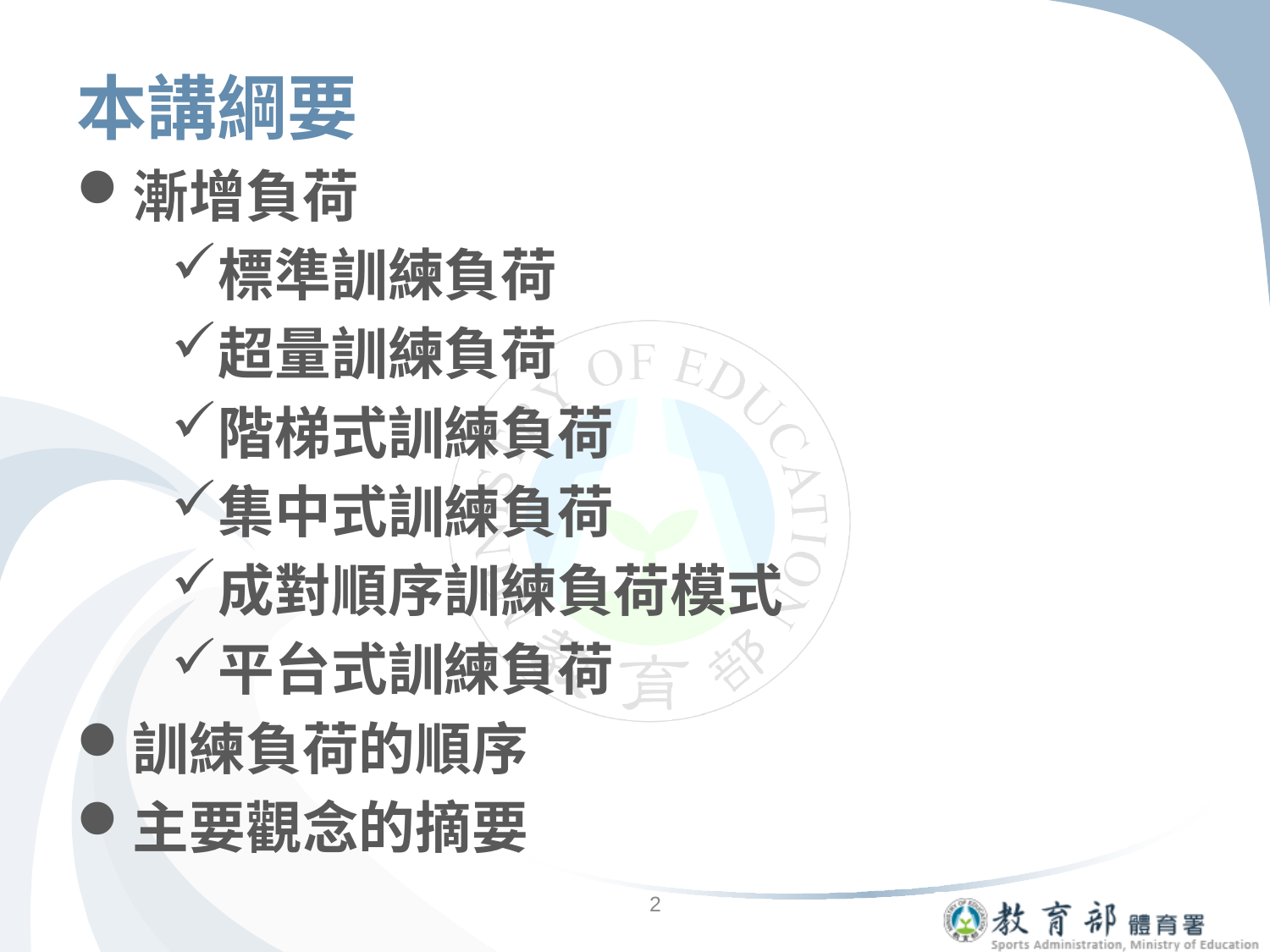

# 本講綱要
漸增負荷
標準訓練負荷
超量訓練負荷
階梯式訓練負荷
集中式訓練負荷
成對順序訓練負荷模式
平台式訓練負荷
訓練負荷的順序
主要觀念的摘要
2